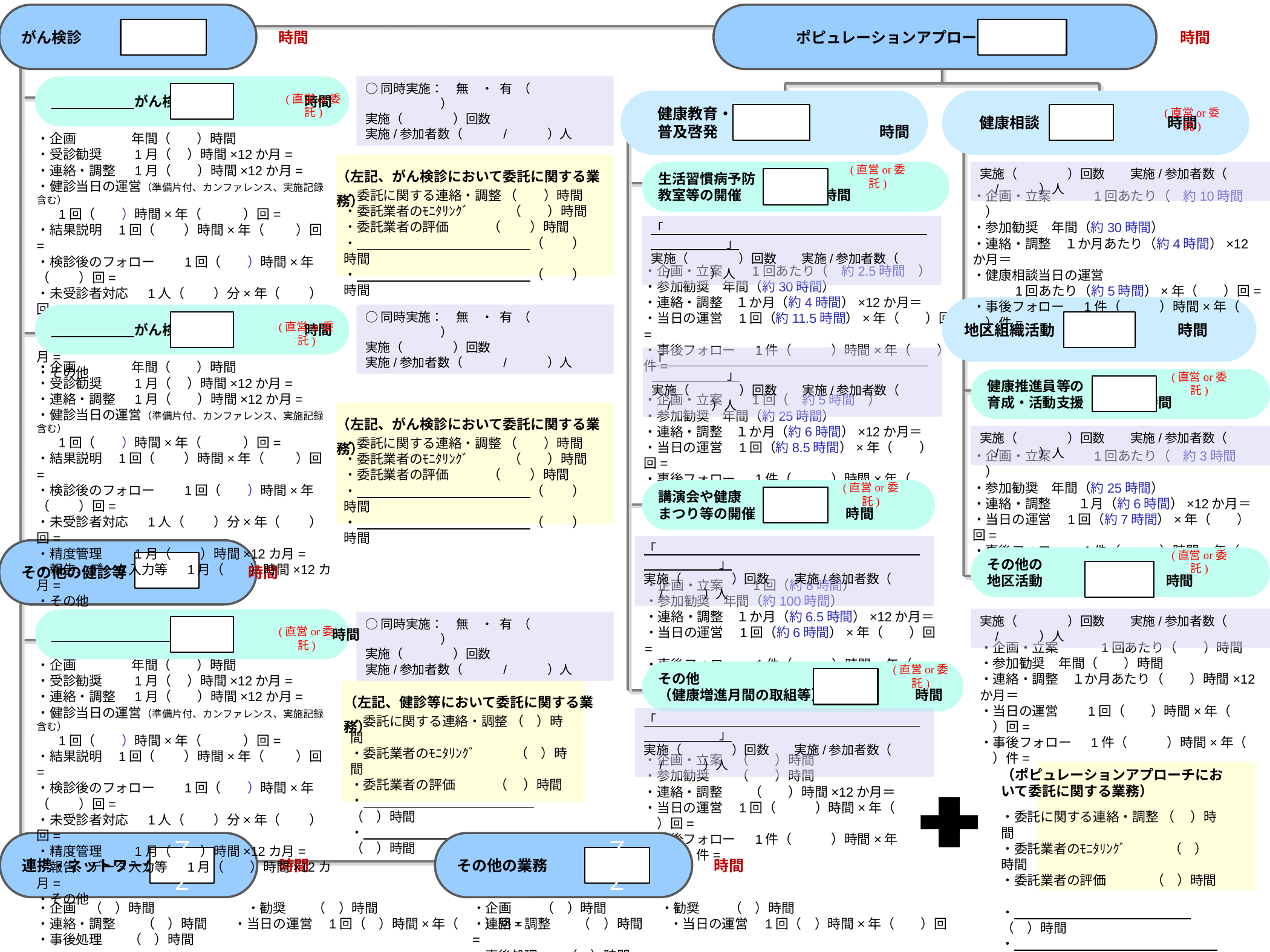

がん検診　　　　　　　　　　　　　時間

　　　　ポピュレーションアプローチ  　　　　　　　　　　　　時間
Ｚｚ

　　　　　　がん検診　 　　　　　　　時間

(直営or委託)
○同時実施：　無　・  有  （　　　　　　　　　　　）
実施（　　　　）回数
実施/参加者数（　　　/　　　）人

　健康教育・
　普及啓発　  　 　　　　　　　　時間

　健康相談  　　　　　　　　時間

(直営or委託)
・企画　 　　　年間（　　）時間
・受診勧奨　 　1月（ 　）時間×12か月=
・連絡・調整 　1月（　　）時間×12か月=
・健診当日の運営（準備片付、カンファレンス、実施記録含む）
　  1回（　　）時間×年（　　 　）回=
・結果説明　1回（ 　　）時間×年（　  　）回=
・検診後のフォロー　　1回（　　）時間×年（　 　）回=
・未受診者対応　 1人（　 　）分×年（　 　）回=
・精度管理　　 1月（　 　）時間×12カ月=
・報告、データ入力等　 1月（　　）時間×12カ月=
・その他

（左記、がん検診において委託に関する業務）

・委託に関する連絡・調整 （　　）時間
・委託業者のﾓﾆﾀﾘﾝｸﾞ　　　（　　）時間
・委託業者の評価         　（ 　　）時間
・ 　　　　　　　       　　　 　 （ 　　）時間
・　　　　　       　　　　　　   （　 　）時間

生活習慣病予防
教室等の開催　　                 時間

(直営or委託)
実施（　　　　）回数　　実施/参加者数（　　　/　　　）人

・企画・立案　　　1回あたり（　約10時間　）
・参加勧奨　年間（約30時間）
・連絡・調整　１か月あたり（約4時間）×12か月＝
・健康相談当日の運営
　　　1回あたり（約5時間）×年（　　）回=
・事後フォロー　 1件（　　　）時間×年（　　）件=
「　　　　　　　　　　　　　　　　　　　　　　　　　　　」
実施（　　　　）回数　　実施/参加者数（　　　/　　　）人
・企画・立案　　1回あたり（　約2.5時間　）
・参加勧奨　年間（約30時間）
・連絡・調整　１か月（約4時間）×12か月＝
・当日の運営　1回（約11.5時間）×年（　　）回=
・事後フォロー　 1件（　　　）時間×年（　　）件=
地区組織活動 　　　    　　　　時間

　　　　　　がん検診　 　　　　　　　時間

(直営or委託)
○同時実施：　無　・  有  （　　　　　　　　　　　）
実施（　　　　）回数
実施/参加者数（　　　/　　　）人

「　　　　　　　　　　　　　　　　　　　　　　　　　　　」
実施（　　　　）回数　　実施/参加者数（　　　/　　　）人
・企画　 　　　年間（　　）時間
・受診勧奨　 　1月（ 　）時間×12か月=
・連絡・調整 　1月（　　）時間×12か月=
・健診当日の運営（準備片付、カンファレンス、実施記録含む）
　  1回（　　）時間×年（　　 　）回=
・結果説明　1回（ 　　）時間×年（　  　）回=
・検診後のフォロー　　1回（　　）時間×年（　 　）回=
・未受診者対応　 1人（　 　）分×年（　 　）回=
・精度管理　　 1月（　 　）時間×12カ月=
・報告、データ入力等　 1月（　　）時間×12カ月=
・その他
健康推進員等の
育成・活動支援                   時間

(直営or委託)
・企画・立案　　1回（　約5時間　）
・参加勧奨　年間（約25時間）
・連絡・調整　１か月（約6時間）×12か月＝
・当日の運営　1回（約8.5時間）×年（　　）回=
・事後フォロー　 1件（　　　）時間×年（　　）件=

（左記、がん検診において委託に関する業務）

・委託に関する連絡・調整 （　　）時間
・委託業者のﾓﾆﾀﾘﾝｸﾞ　　　（　　）時間
・委託業者の評価         　（ 　　）時間
・ 　　　　　　　       　　　 　 （ 　　）時間
・　　　　　       　　　　　　   （　 　）時間

実施（　　　　）回数　　実施/参加者数（　　　/　　　）人
・企画・立案　　　1回あたり（　約3時間　）
・参加勧奨　年間（約25時間）
・連絡・調整　　１月（約6時間）×12か月＝
・当日の運営　1回（約7時間）×年（　　）回=
・事後フォロー　 1件（　　　）時間×年（　　）件=
講演会や健康
まつり等の開催　　　　           時間

(直営or委託)

「　　　　　　　　　　　　　　　　　　　　　　　　　　　」
実施（　　　　）回数　　実施/参加者数（　　　/　　　）人
その他の健診等　　　　　　　　時間

その他の
地区活動　　　　　                 時間

(直営or委託)
・企画・立案　　1回（約8時間）
・参加勧奨　年間（約100時間）
・連絡・調整　１か月（約6.5時間）×12か月＝
・当日の運営　1回（約6時間）×年（　　）回=
・事後フォロー　 1件（　　　）時間×年（　　）件=

実施（　　　　）回数　　実施/参加者数（　　　/　　　）人
　　　　　　　　　　　　　 　　　　　　　時間

(直営or委託)
○同時実施：　無　・  有  （　　　　　　　　　　　）
実施（　　　　）回数
実施/参加者数（　　　/　　　）人
・企画・立案　　　1回あたり（　　）時間
・参加勧奨　年間（　　）時間
・連絡・調整　１か月あたり（　　）時間×12か月＝
・当日の運営　　1回（　　）時間×年（　　）回=
・事後フォロー　 1件（　　　）時間×年（　　）件=

・企画　 　　　年間（　　）時間
・受診勧奨　 　1月（ 　）時間×12か月=
・連絡・調整 　1月（　　）時間×12か月=
・健診当日の運営（準備片付、カンファレンス、実施記録含む）
　  1回（　　）時間×年（　　 　）回=
・結果説明　1回（ 　　）時間×年（　  　）回=
・検診後のフォロー　　1回（　　）時間×年（　 　）回=
・未受診者対応　 1人（　 　）分×年（　 　）回=
・精度管理　　 1月（　 　）時間×12カ月=
・報告、データ入力等　 1月（　　）時間×12カ月=
・その他
その他
（健康増進月間の取組等）　　　　           時間

(直営or委託)
（左記、健診等において委託に関する業務）

・委託に関する連絡・調整 （　）時間
・委託業者のﾓﾆﾀﾘﾝｸﾞ　　　（　）時間
・委託業者の評価         　（ 　）時間
・ 　　　　　　　       　　　 　 （　）時間
・　　　　　       　　　　　　   （　）時間

「　　　　　　　　　　　　　　　　　　　　　　　　　　　」
実施（　　　　）回数　　実施/参加者数（　　　/　　　）人
・企画・立案　（　　）時間
・参加勧奨　　（　　）時間
・連絡・調整　　（　　）時間×12か月＝
・当日の運営　1回（　　　）時間×年（　　）回=
・事後フォロー　 1件（　　　）時間×年（　　）件=

・委託に関する連絡・調整 （　 ）時間
・委託業者のﾓﾆﾀﾘﾝｸﾞ　　　 （　）時間
・委託業者の評価         　  （　）時間
・ 　　　　　　　       　　　 　   （　）時間
・　 　　　　　　　　　　　　　　  （　）時間

（ポピュレーションアプローチにおいて委託に関する業務）

連携・ネットワーク　　　　　　　　時間
Ｚｚ
その他の業務　　　　　　　　　　　時間
Ｚｚ

・企画　（　）時間　　　　　　　・勧奨　　（　）時間
・連絡・調整　　（　）時間　　・当日の運営　1回（　）時間×年（　　）回=
・事後処理　　（　）時間
・企画　　 （　）時間    　　　 ・勧奨　　 （　）時間
・連絡・調整　　（　）時間　　・当日の運営　1回（　）時間×年（　　）回=
・事後処理　　（　）時間